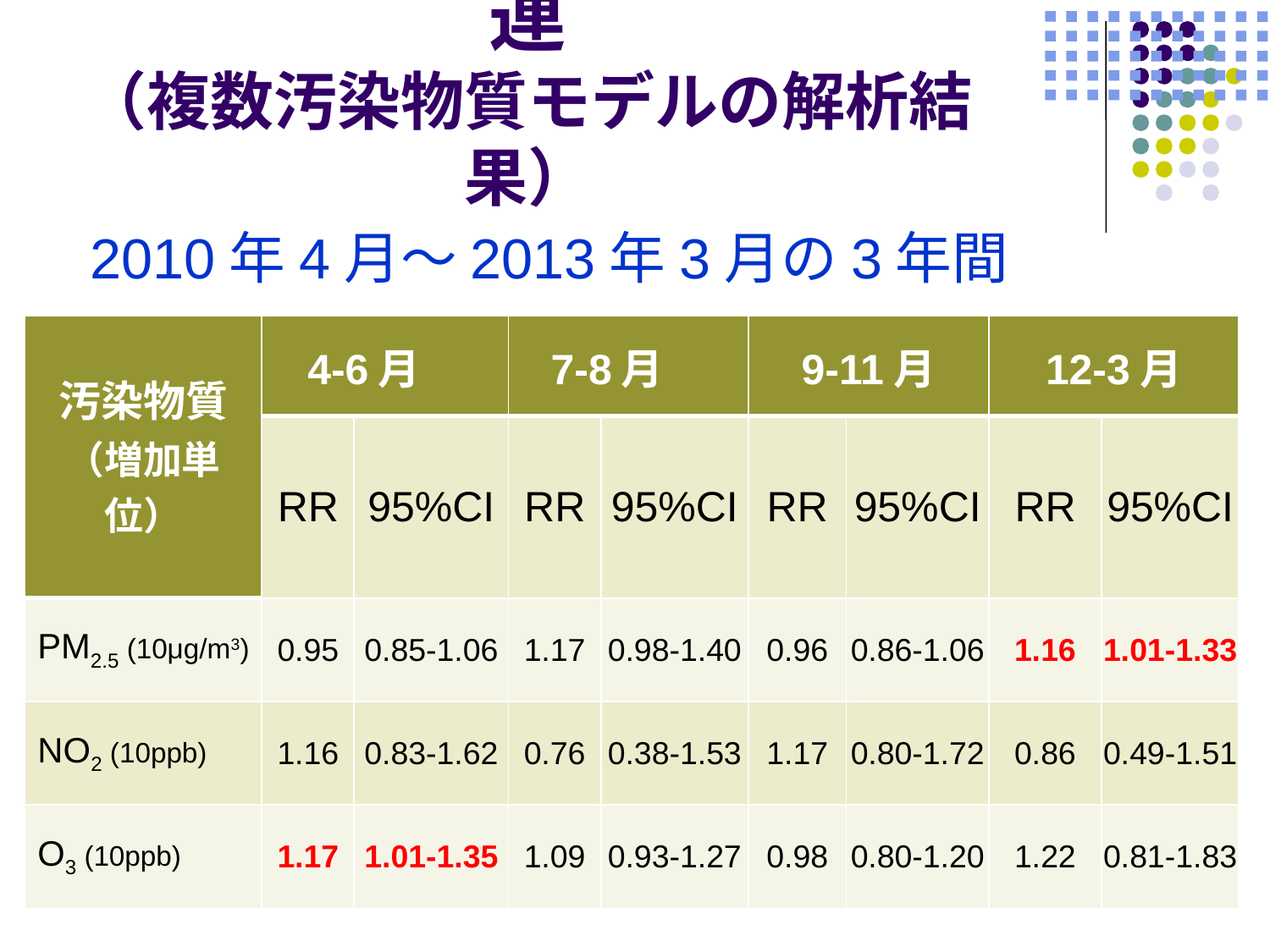

# 前日の大気汚染濃度との関連 （複数汚染物質モデルの解析結果）
2010年4月～2013年3月の3年間
| 汚染物質 （増加単位） | 4-6月 |  | 7-8月 |  | 9-11月 |  | 12-3月 |  |
| --- | --- | --- | --- | --- | --- | --- | --- | --- |
|  | RR | 95%CI | RR | 95%CI | RR | 95%CI | RR | 95%CI |
| PM2.5 (10μg/m3) | 0.95 | 0.85-1.06 | 1.17 | 0.98-1.40 | 0.96 | 0.86-1.06 | 1.16 | 1.01-1.33 |
| NO2 (10ppb) | 1.16 | 0.83-1.62 | 0.76 | 0.38-1.53 | 1.17 | 0.80-1.72 | 0.86 | 0.49-1.51 |
| O3 (10ppb) | 1.17 | 1.01-1.35 | 1.09 | 0.93-1.27 | 0.98 | 0.80-1.20 | 1.22 | 0.81-1.83 |
64